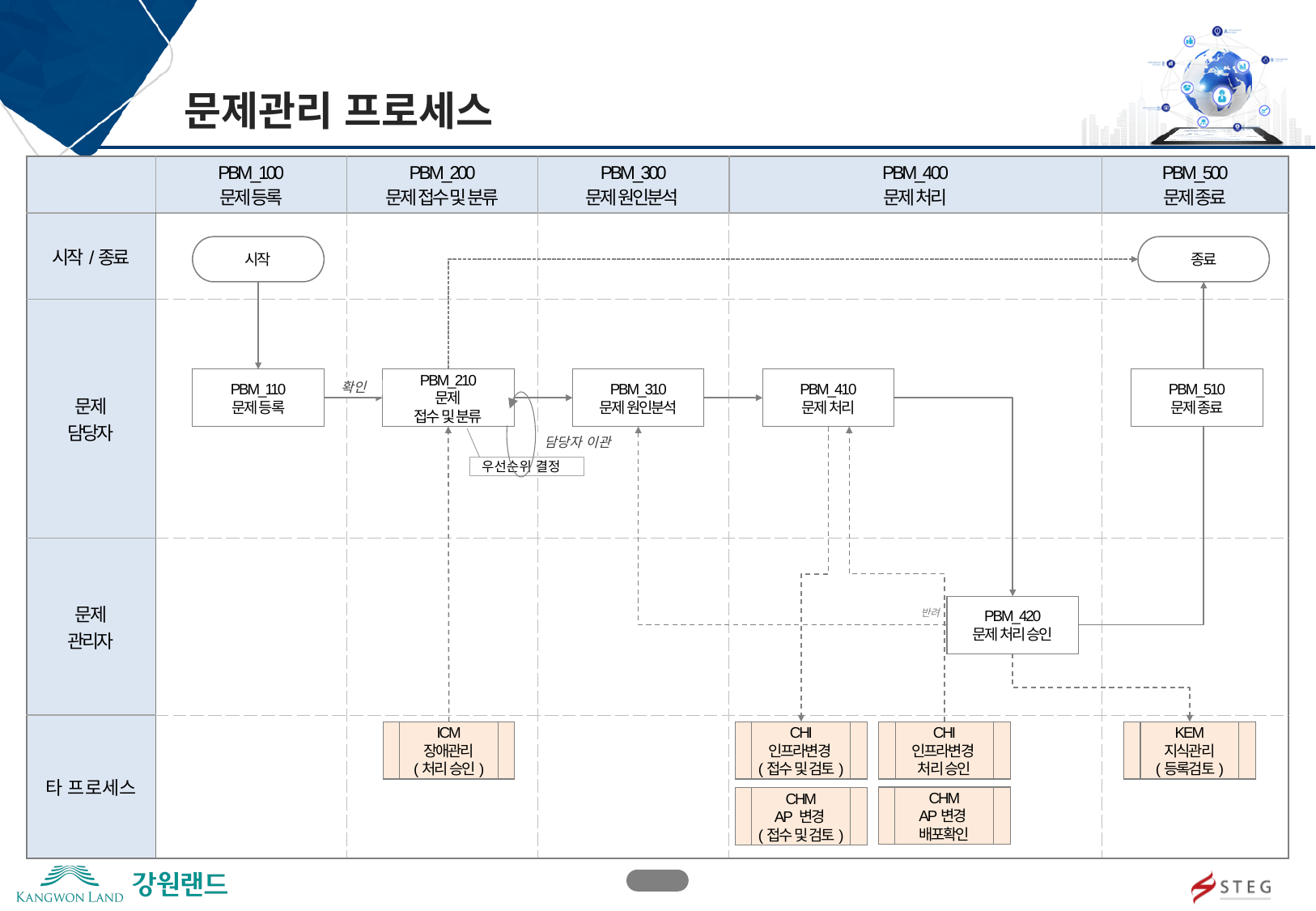

문제관리 프로세스
|  | PBM\_100 문제 등록 | PBM\_200 문제 접수 및 분류 | PBM\_300 문제 원인분석 | PBM\_400 문제 처리 | PBM\_500 문제 종료 |
| --- | --- | --- | --- | --- | --- |
| 시작/종료 |  |  |  |  |  |
| 문제 담당자 |  |  |  |  |  |
| 문제 관리자 |  |  |  |  |  |
| 타 프로세스 |  |  |  |  |  |
시작
종료
PBM_510
문제 종료
PBM_110
문제 등록
PBM_210
문제
접수 및 분류
PBM_310
문제 원인분석
PBM_410
문제 처리
확인

담당자 이관
우선순위 결정
PBM_420
문제 처리 승인
반려
ICM
장애관리
(처리 승인)
CHI
인프라변경
(접수 및 검토)
CHI
인프라변경
처리 승인
KEM
지식관리
(등록검토)
CHM
AP변경
배포확인
CHM
AP 변경
(접수 및 검토)